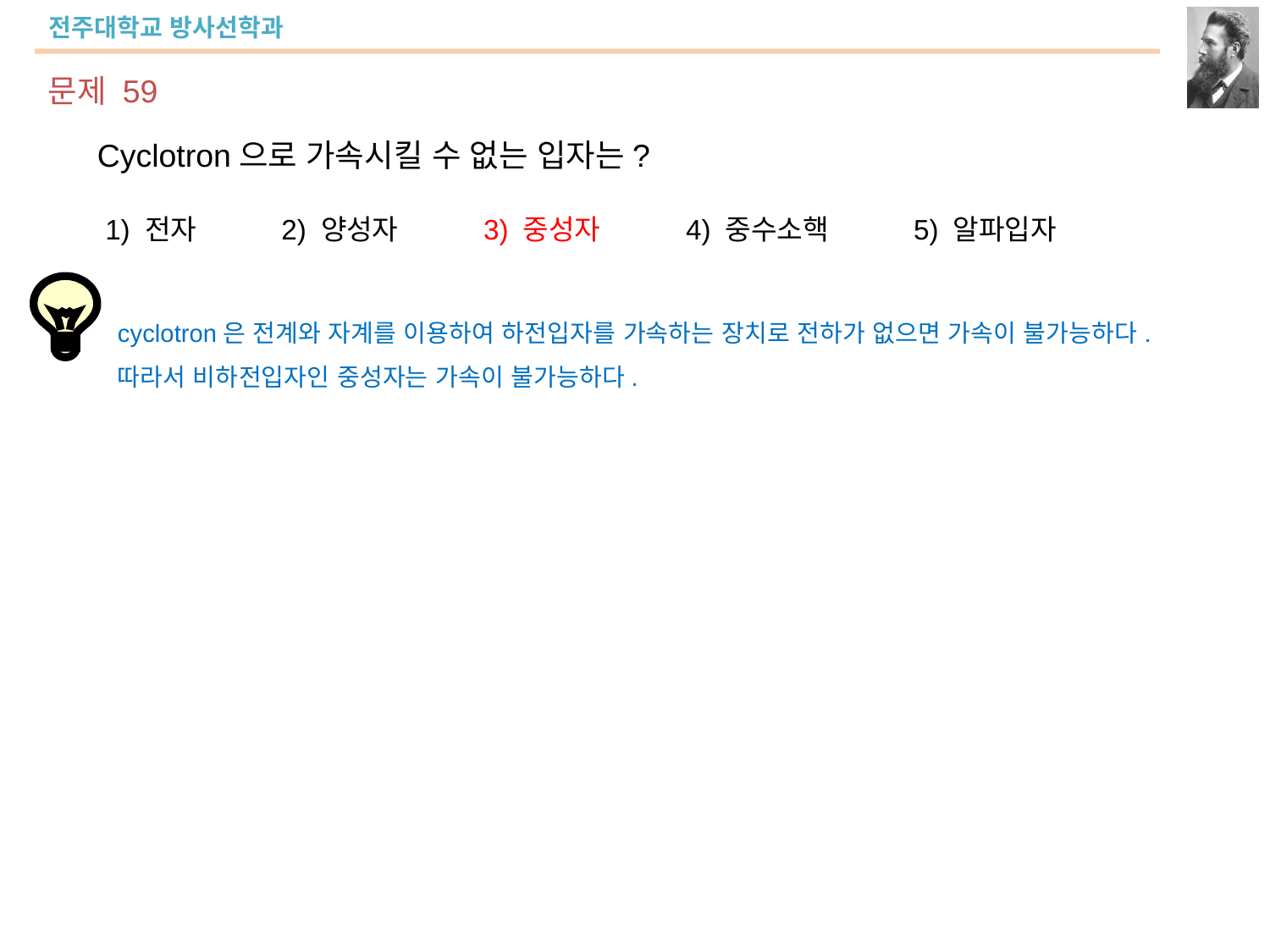

문제 59
Cyclotron으로 가속시킬 수 없는 입자는?

 1) 전자          2) 양성자          3) 중성자          4) 중수소핵          5) 알파입자

cyclotron은 전계와 자계를 이용하여 하전입자를 가속하는 장치로 전하가 없으면 가속이 불가능하다. 따라서 비하전입자인 중성자는 가속이 불가능하다.